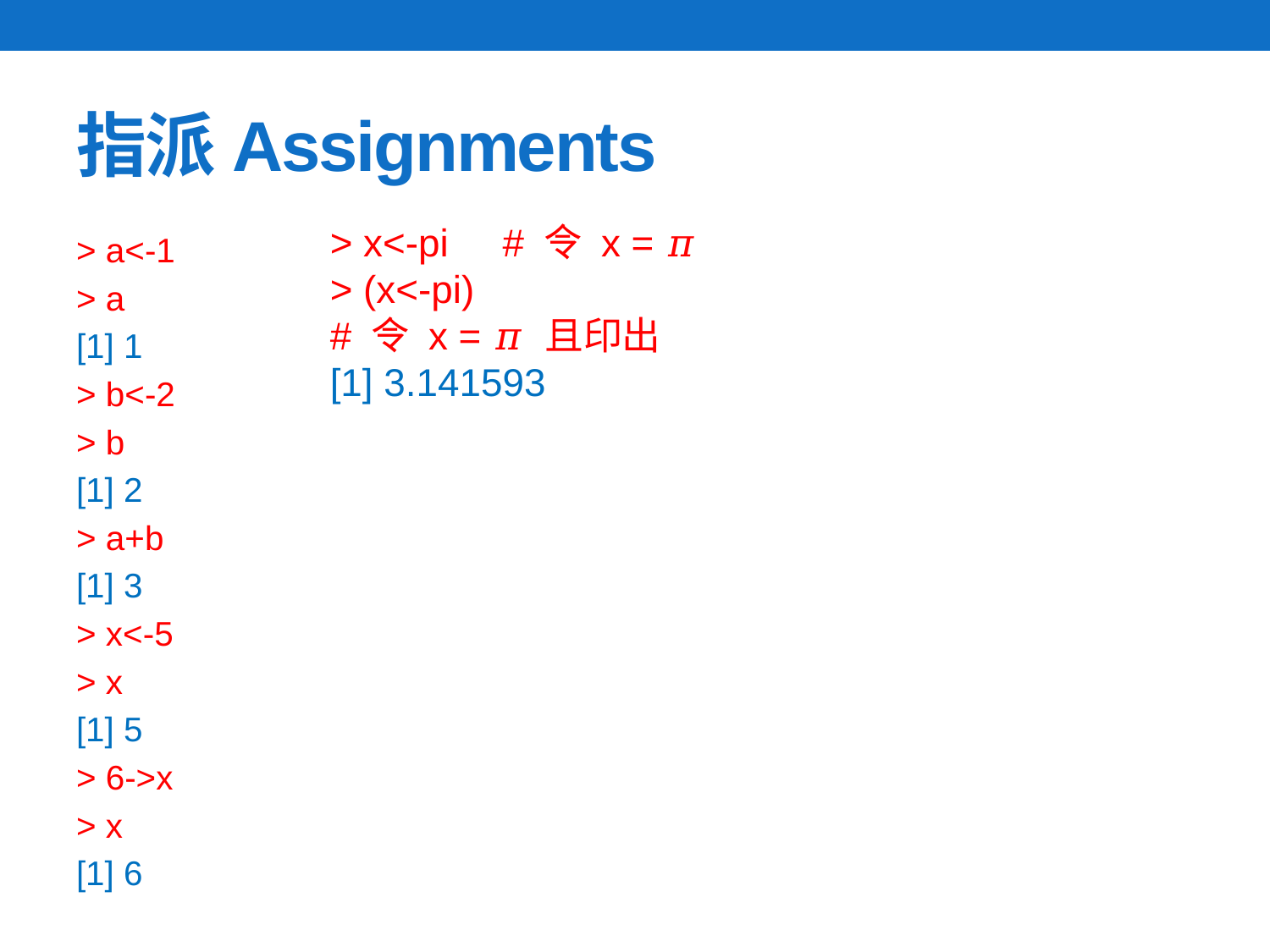

# 指派Assignments
> x<-pi     # 令 x = 𝜋
> (x<-pi)
# 令 x = 𝜋 且印出
[1] 3.141593
> a<-1
> a
[1] 1
> b<-2
> b
[1] 2
> a+b
[1] 3
> x<-5
> x
[1] 5
> 6->x
> x
[1] 6